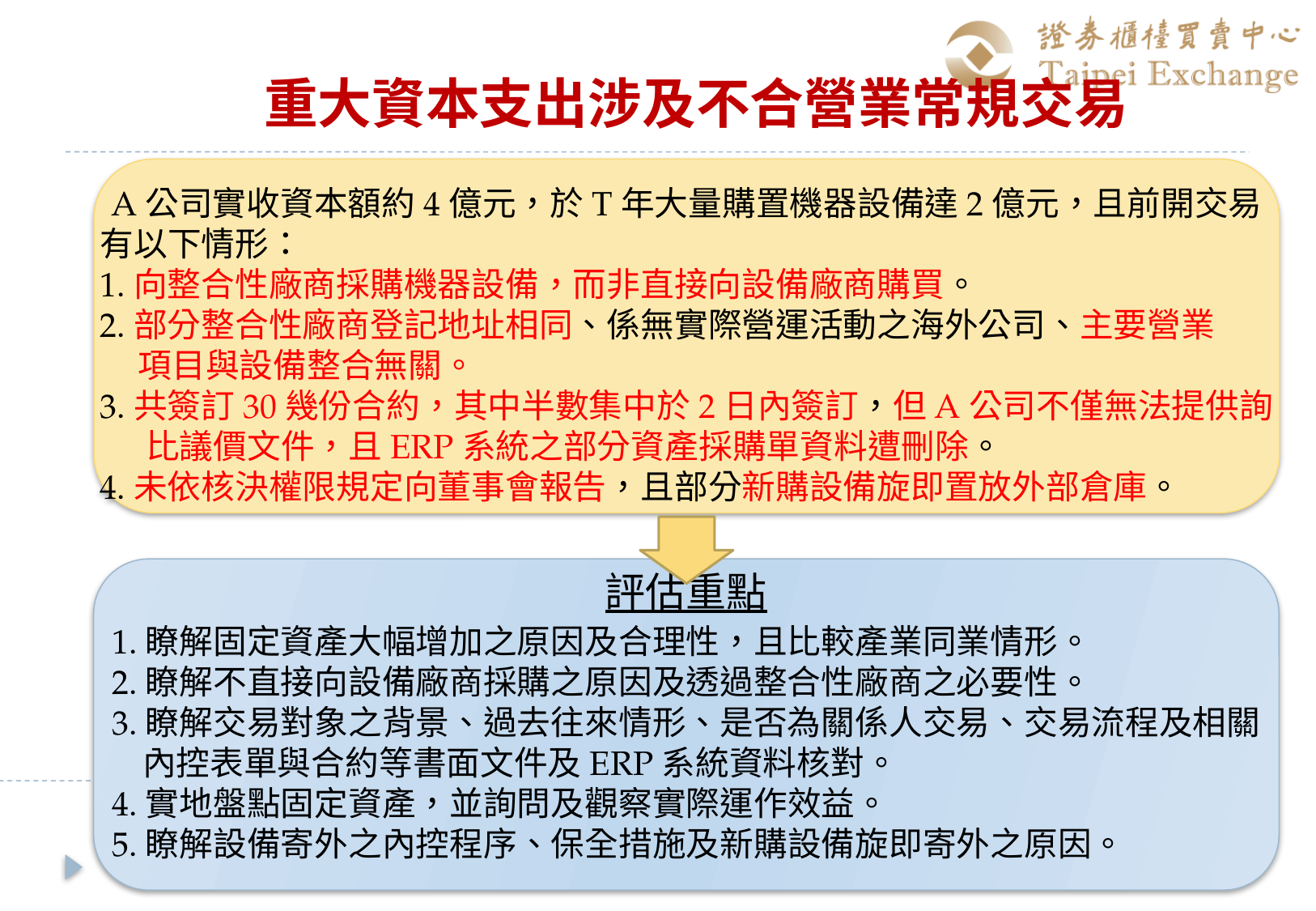

# 重大資本支出涉及不合營業常規交易
A公司實收資本額約4億元，於T年大量購置機器設備達2億元，且前開交易
有以下情形：
1.向整合性廠商採購機器設備，而非直接向設備廠商購買。
2.部分整合性廠商登記地址相同、係無實際營運活動之海外公司、主要營業
    項目與設備整合無關。
3.共簽訂30幾份合約，其中半數集中於2日內簽訂，但A公司不僅無法提供詢
     比議價文件，且ERP系統之部分資產採購單資料遭刪除。
4.未依核決權限規定向董事會報告，且部分新購設備旋即置放外部倉庫。

評估重點
1.瞭解固定資產大幅增加之原因及合理性，且比較產業同業情形。
2.瞭解不直接向設備廠商採購之原因及透過整合性廠商之必要性。
3.瞭解交易對象之背景、過去往來情形、是否為關係人交易、交易流程及相關
   內控表單與合約等書面文件及ERP系統資料核對。
4.實地盤點固定資產，並詢問及觀察實際運作效益。
5.瞭解設備寄外之內控程序、保全措施及新購設備旋即寄外之原因。

57